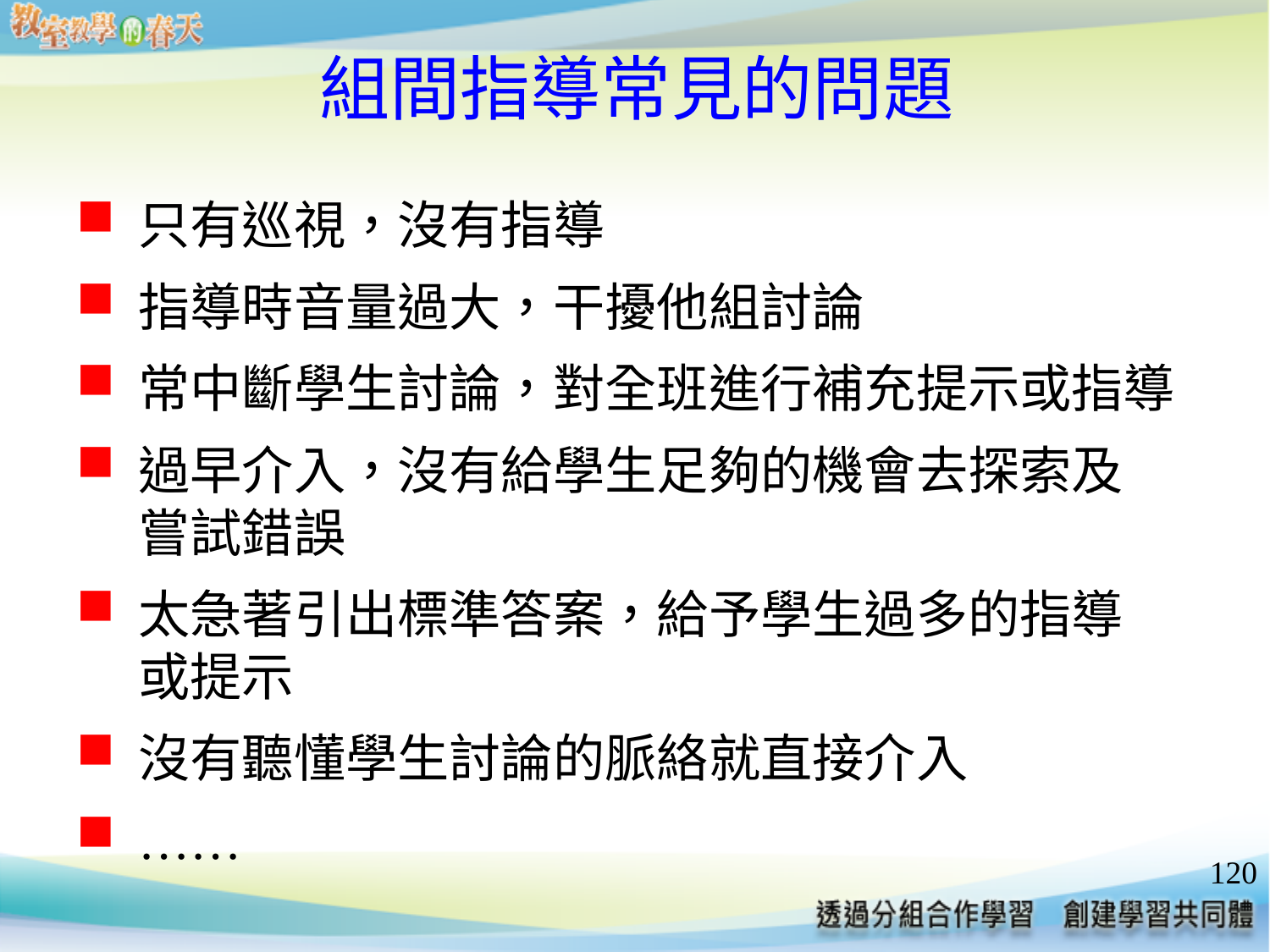

# 組間指導常見的問題
只有巡視，沒有指導
指導時音量過大，干擾他組討論
常中斷學生討論，對全班進行補充提示或指導
過早介入，沒有給學生足夠的機會去探索及
嘗試錯誤
太急著引出標準答案，給予學生過多的指導
或提示
沒有聽懂學生討論的脈絡就直接介入
……
120